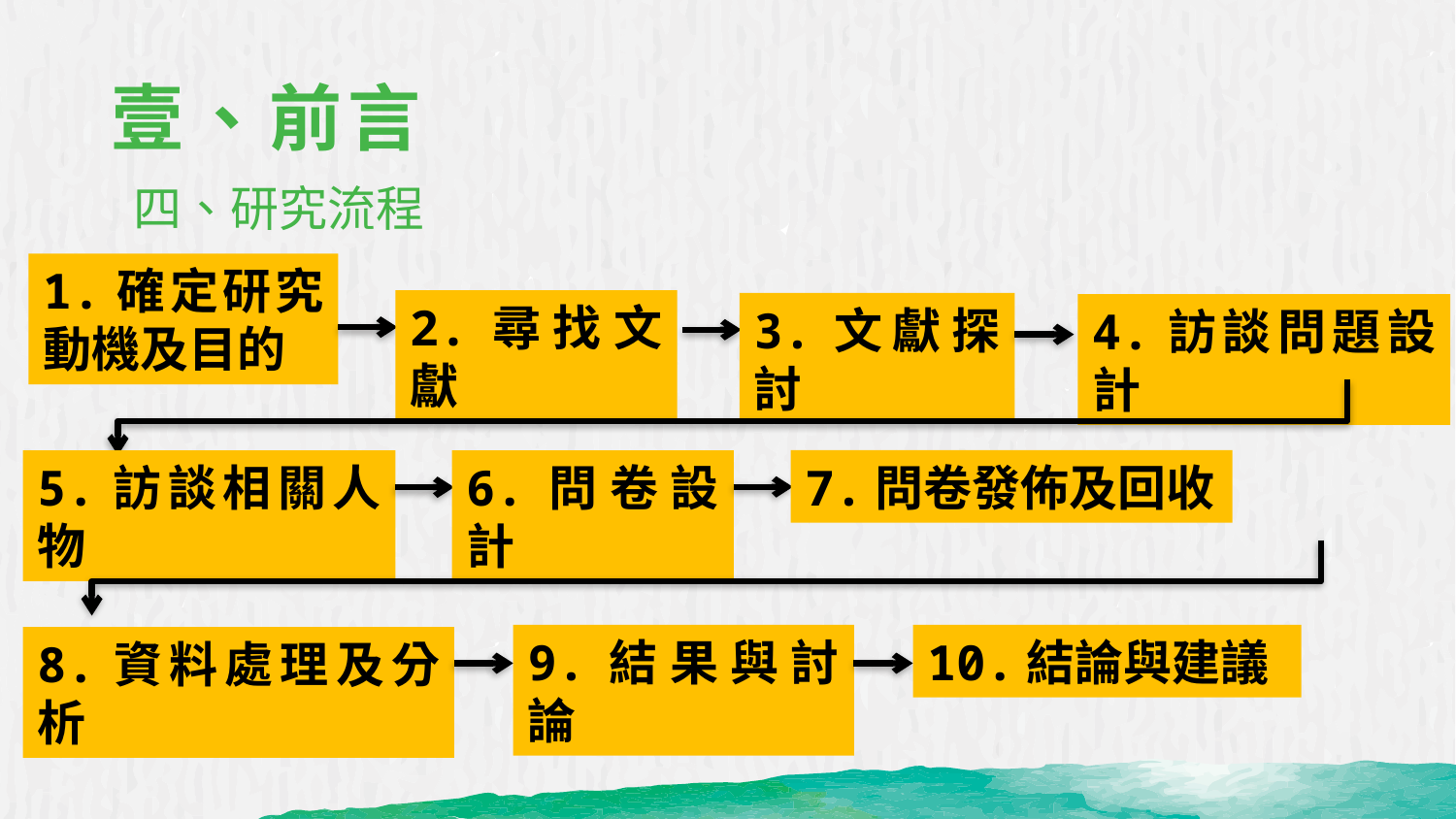

壹、前言
四、研究流程
1.確定研究動機及目的
2.尋找文獻
3.文獻探討
4.訪談問題設計

7.問卷發佈及回收
6.問卷設計
5.訪談相關人物

9.結果與討論
10.結論與建議
8.資料處理及分析